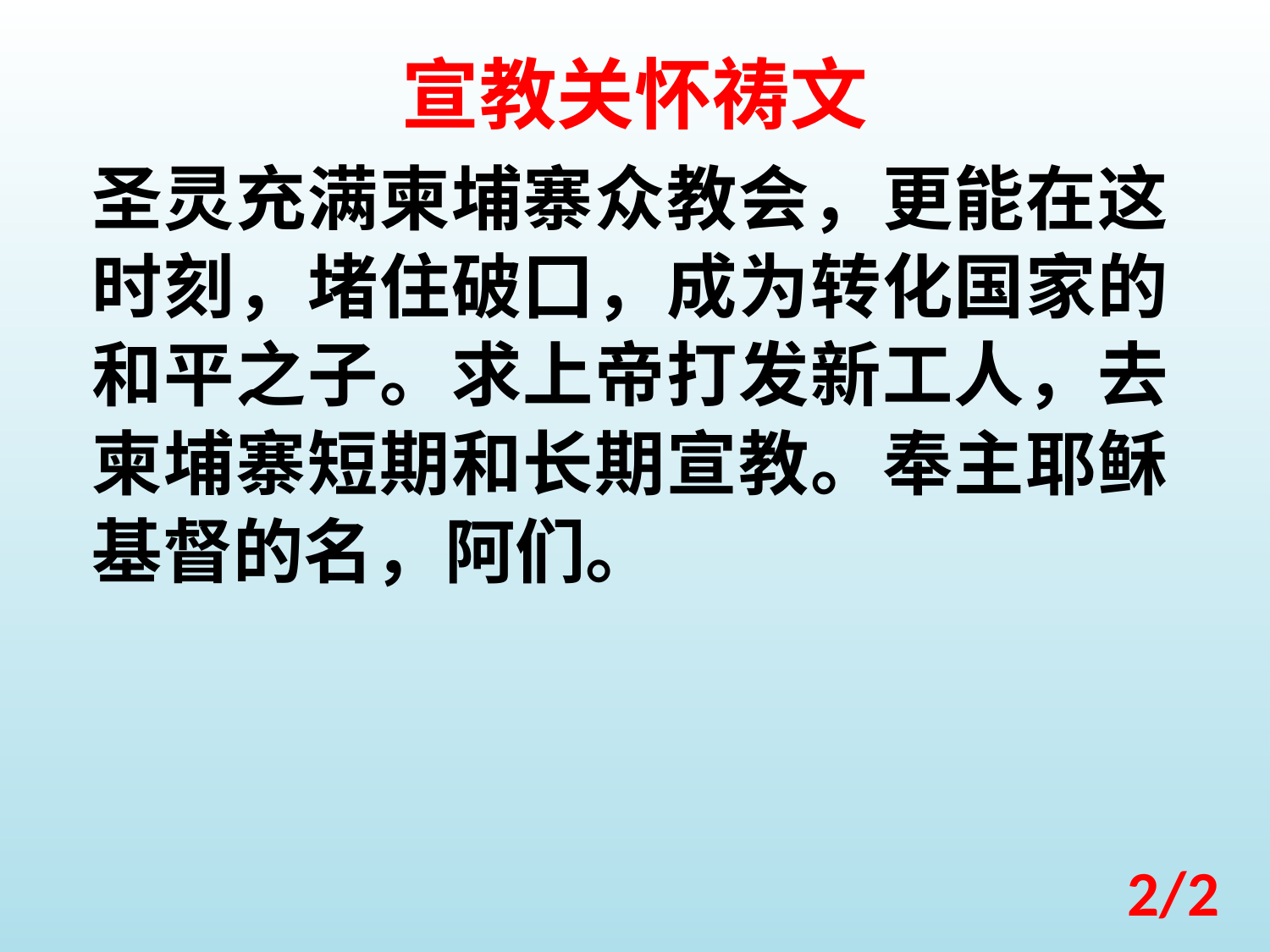

宣教关怀祷文
圣灵充满柬埔寨众教会，更能在这时刻，堵住破囗，成为转化国家的和平之子。求上帝打发新工人，去柬埔寨短期和长期宣教。奉主耶稣基督的名，阿们。
2/2